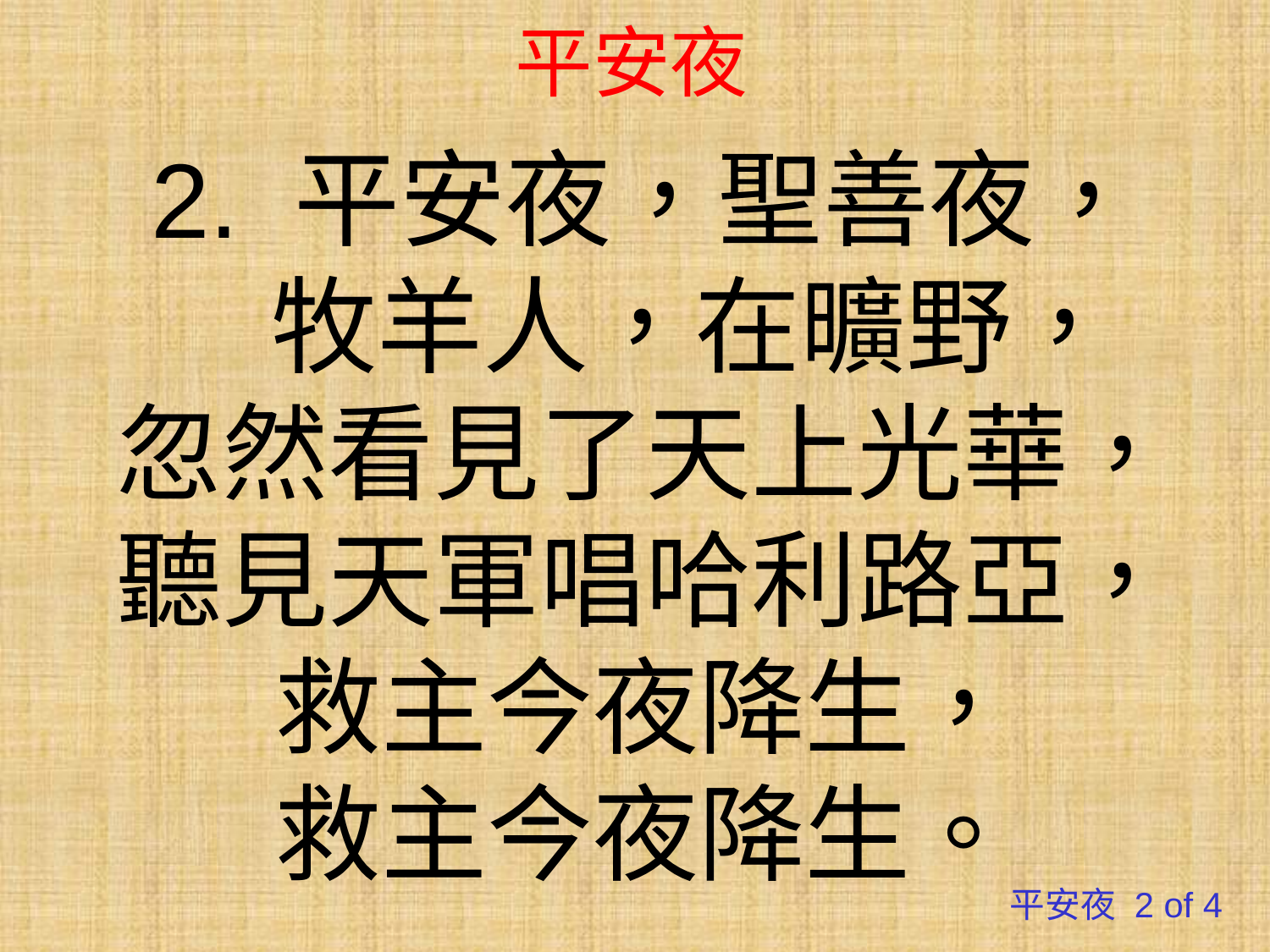

# 平安夜
2. 平安夜，聖善夜，
   牧羊人，在曠野，
忽然看見了天上光華，
聽見天軍唱哈利路亞，
救主今夜降生，
救主今夜降生。
平安夜 2 of 4